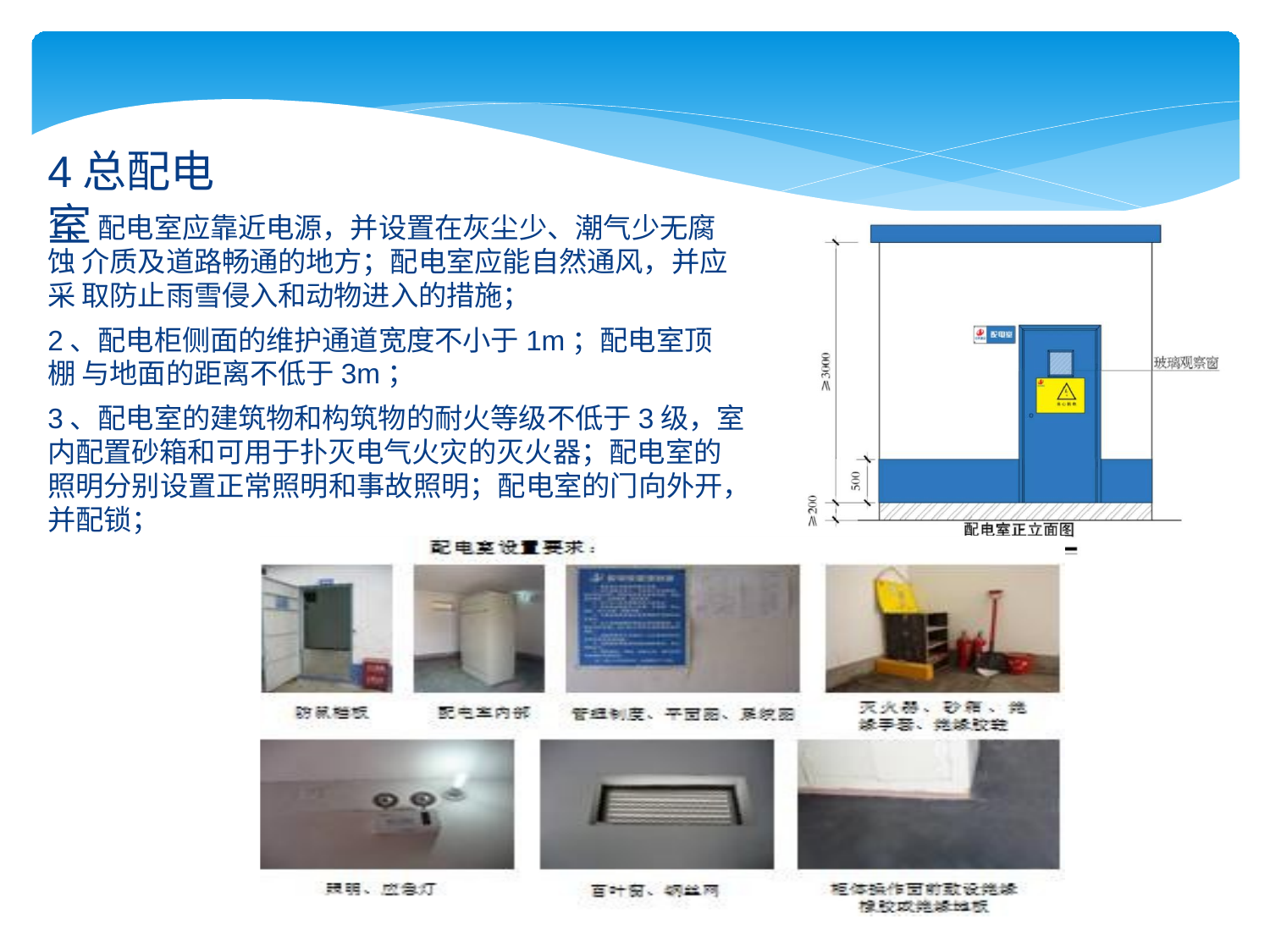

# 4总配电室
1、配电室应靠近电源，并设置在灰尘少、潮气少无腐蚀 介质及道路畅通的地方；配电室应能自然通风，并应采 取防止雨雪侵入和动物进入的措施；
2、配电柜侧面的维护通道宽度不小于1m；配电室顶棚 与地面的距离不低于3m；
3、配电室的建筑物和构筑物的耐火等级不低于3级，室 内配置砂箱和可用于扑灭电气火灾的灭火器；配电室的 照明分别设置正常照明和事故照明；配电室的门向外开， 并配锁；